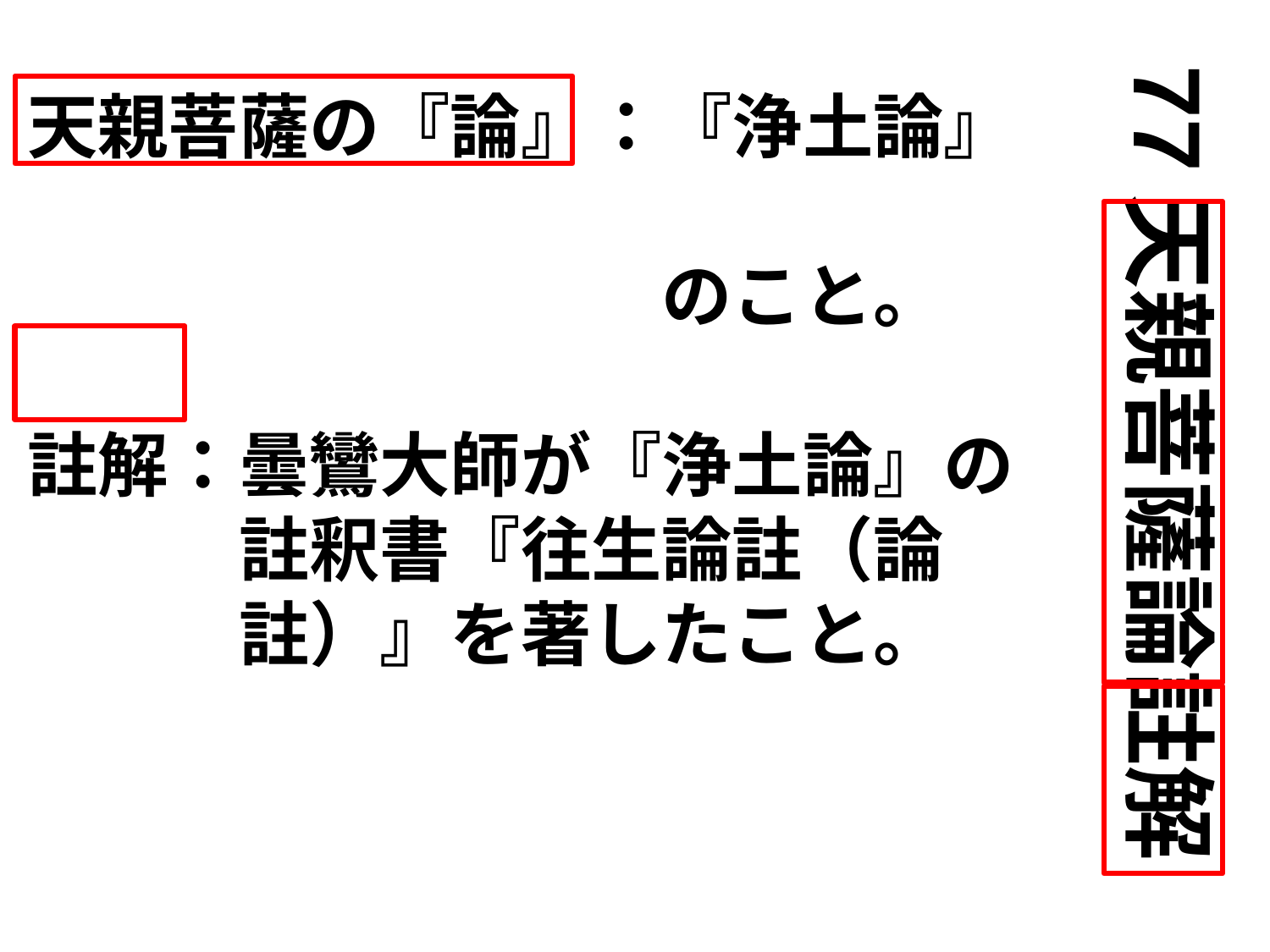

77天親菩薩論註解
天親菩薩の『論』：『浄土論』
　　　　　　　　　のこと。

註解：曇鸞大師が『浄土論』の
　　　註釈書『往生論註（論
　　　註）』を著したこと。